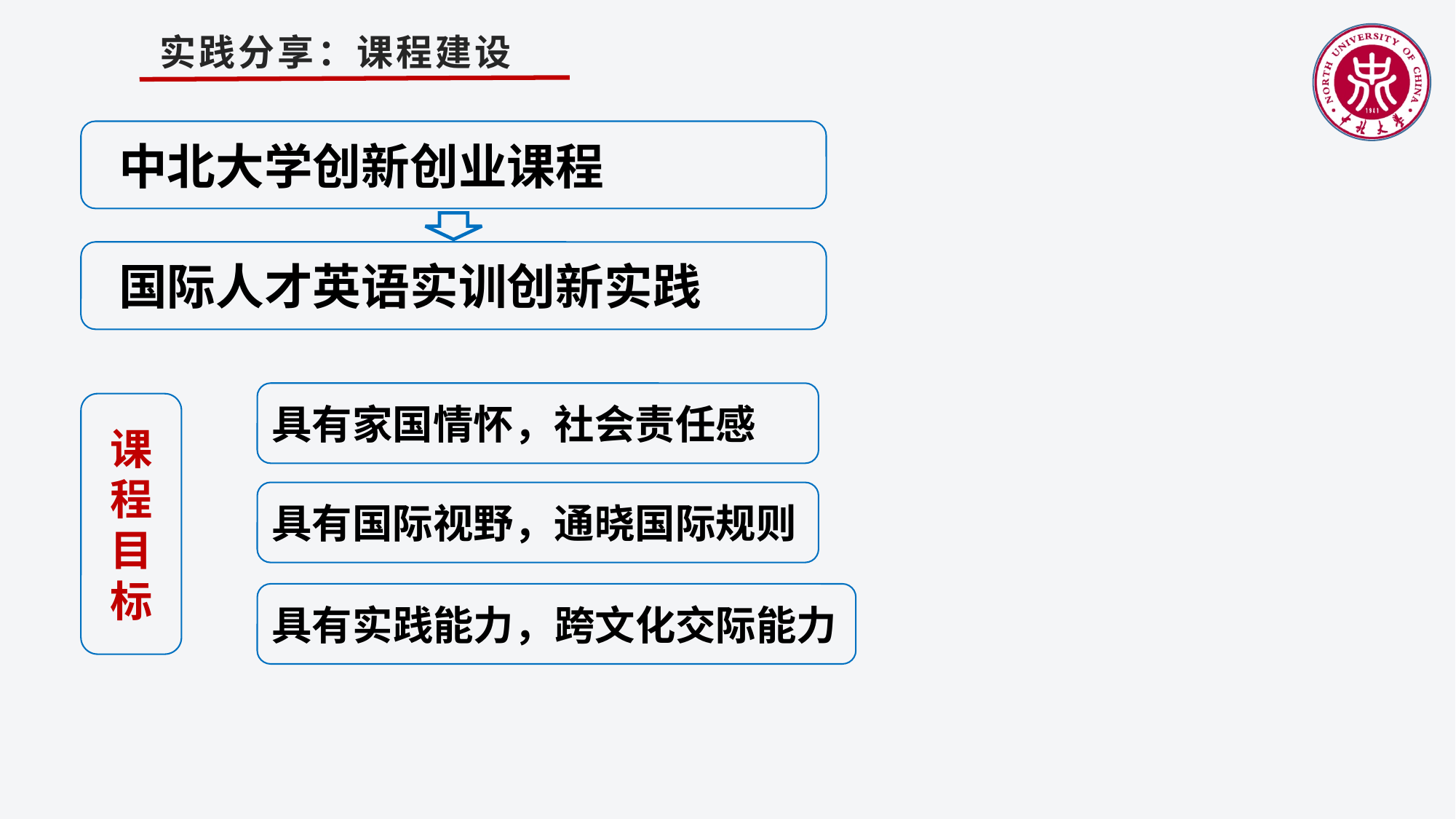

实践分享：课程建设
 中北大学创新创业课程

 国际人才英语实训创新实践
具有家国情怀，社会责任感
课程目标
具有国际视野，通晓国际规则
具有实践能力，跨文化交际能力